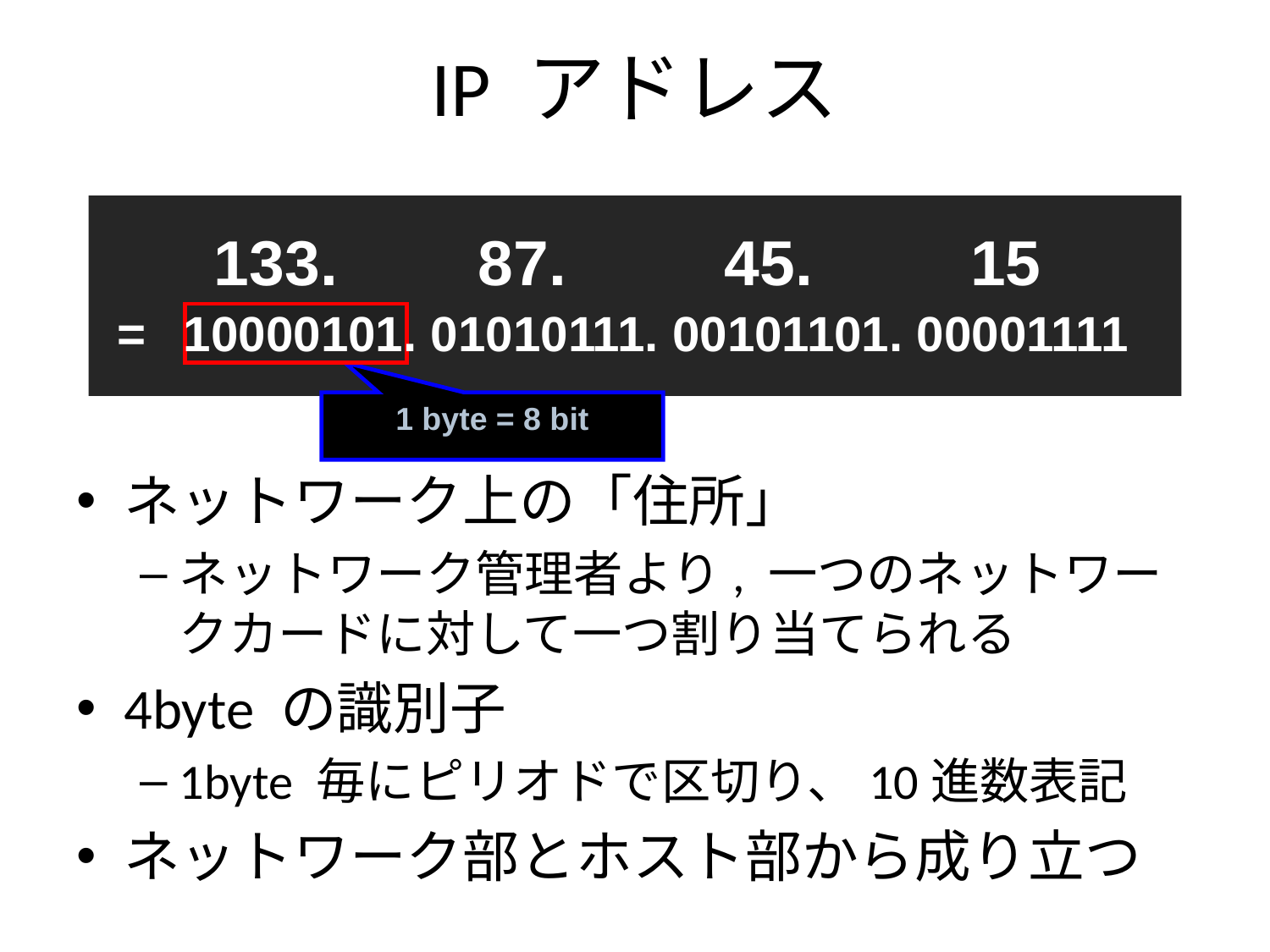

# IP アドレス

        87.         45.         15
=
10000101. 01010111. 00101101. 00001111

1 byte = 8 bit

ネットワーク上の「住所」
ネットワーク管理者より, 一つのネットワークカードに対して一つ割り当てられる
4byte の識別子
1byte 毎にピリオドで区切り、10進数表記
ネットワーク部とホスト部から成り立つ